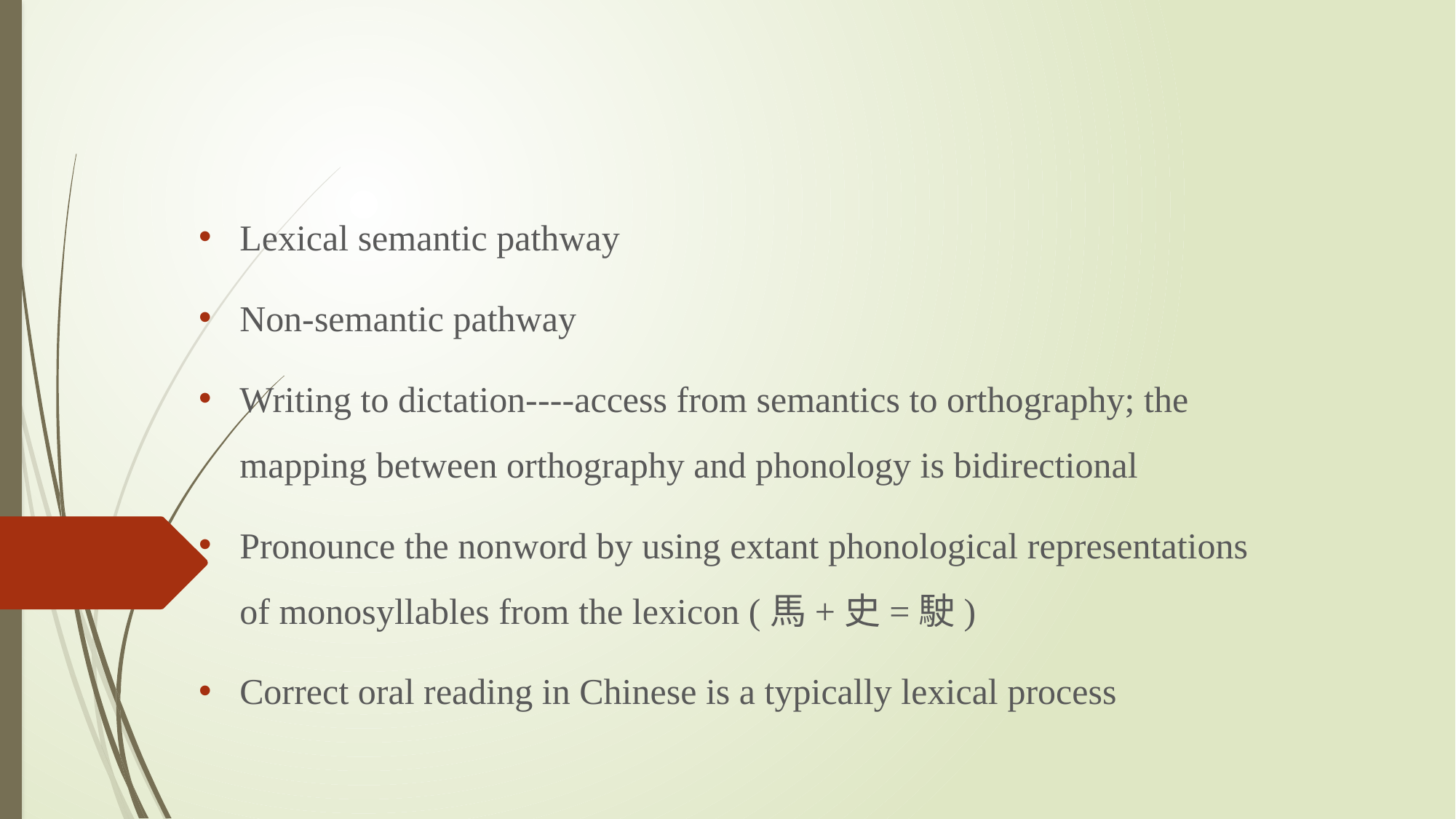

#
Lexical semantic pathway
Non-semantic pathway
Writing to dictation----access from semantics to orthography; the mapping between orthography and phonology is bidirectional
Pronounce the nonword by using extant phonological representations of monosyllables from the lexicon (馬+史=駛)
Correct oral reading in Chinese is a typically lexical process